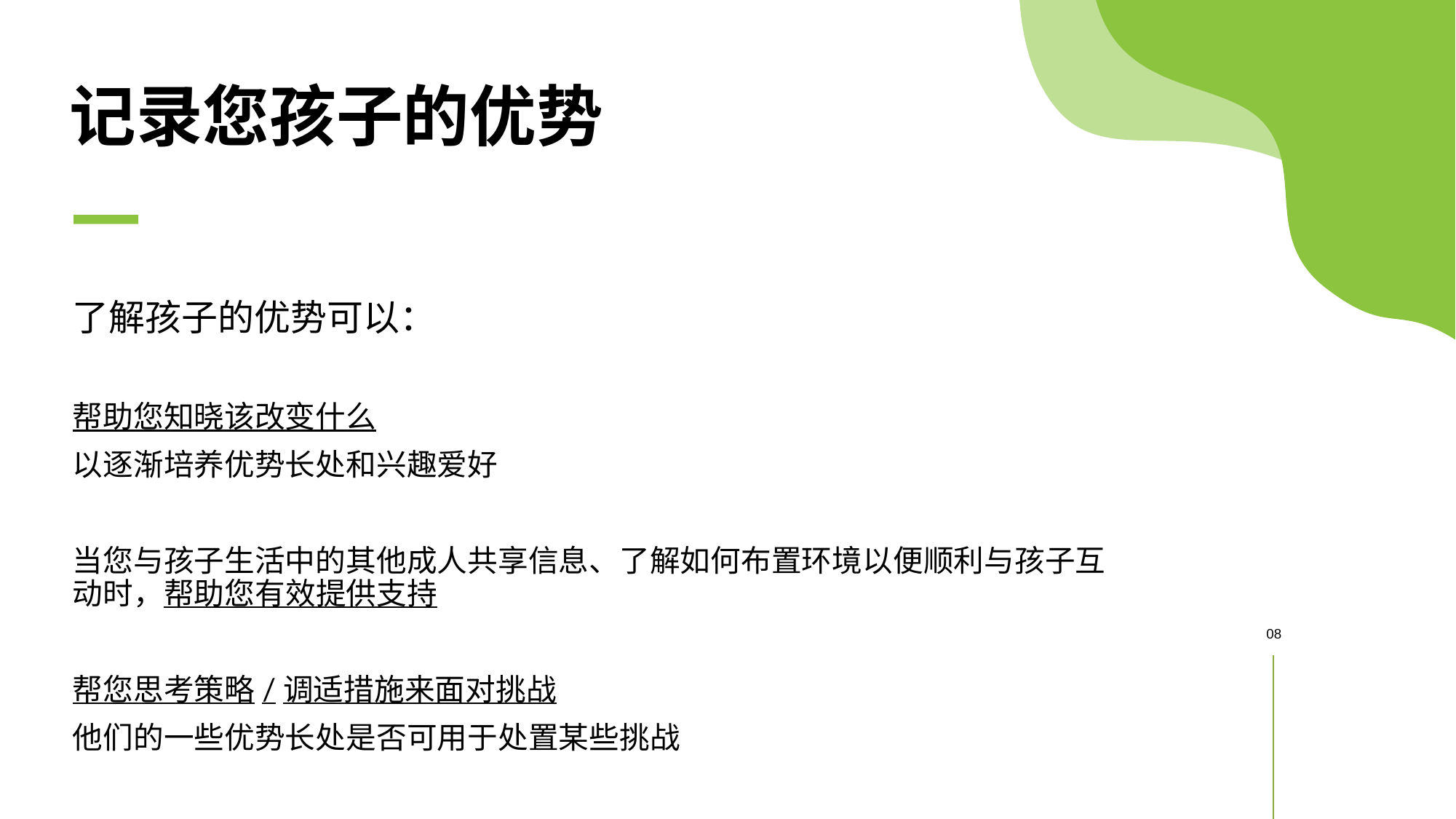

# 记录您孩子的优势

了解孩子的优势可以：

帮助您知晓该改变什么
以逐渐培养优势长处和兴趣爱好

当您与孩子生活中的其他成人共享信息、了解如何布置环境以便顺利与孩子互动时，帮助您有效提供支持

帮您思考策略/调适措施来面对挑战
他们的一些优势长处是否可用于处置某些挑战

08